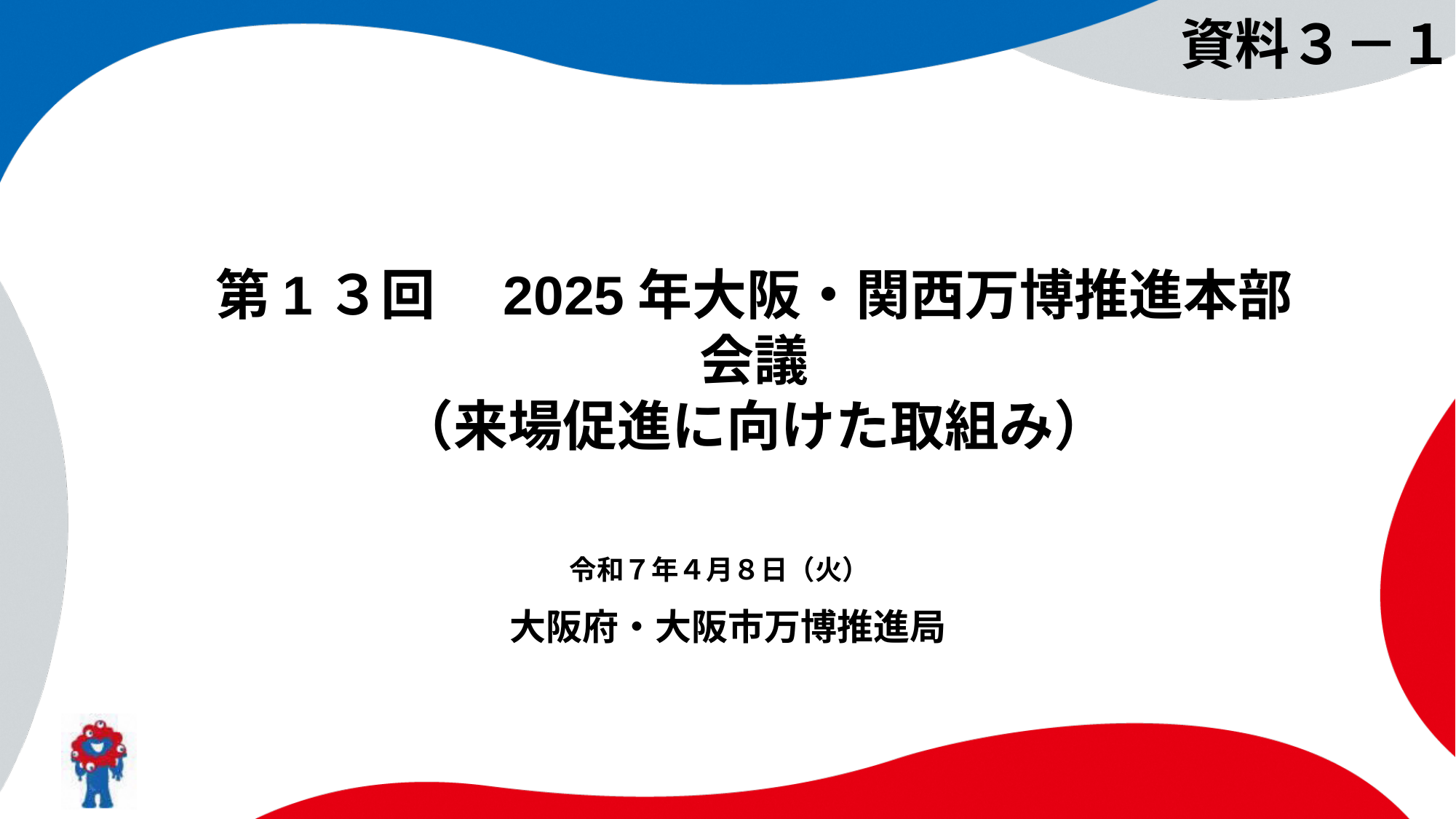

資料３－１
第1３回　2025年大阪・関西万博推進本部会議
（来場促進に向けた取組み）
大阪府・大阪市万博推進局
令和７年４月８日（火）